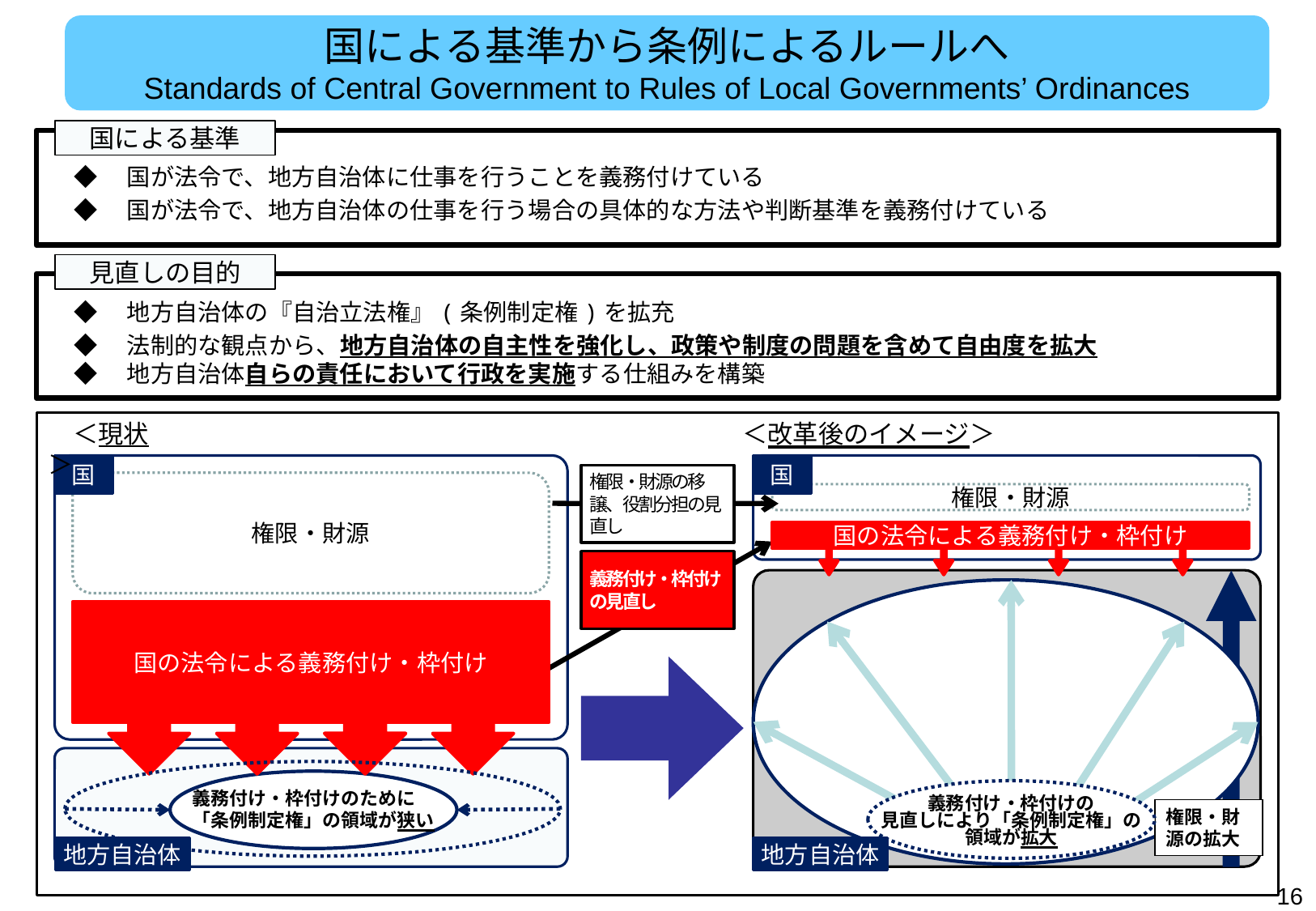

国による基準から条例によるルールへ
Standards of Central Government to Rules of Local Governments’ Ordinances
   国による基準

     ◆　国が法令で、地方自治体に仕事を行うことを義務付けている
     ◆　国が法令で、地方自治体の仕事を行う場合の具体的な方法や判断基準を義務付けている

   見直しの目的
     ◆　地方自治体の『自治立法権』(条例制定権)を拡充
     ◆　法制的な観点から、地方自治体の自主性を強化し、政策や制度の問題を含めて自由度を拡大
     ◆　地方自治体自らの責任において行政を実施する仕組みを構築

　＜現状＞
＜改革後のイメージ＞

国

国
権限・財源の移譲、役割分担の見直し
権限・財源
権限・財源
国の法令による義務付け・枠付け

義務付け・枠付けの見直し

判断・条例制定権

国の法令による義務付け・枠付け

義務付け・枠付けのために
「条例制定権」の領域が狭い

義務付け・枠付けの
見直しにより「条例制定権」の
領域が拡大
権限・財源の拡大
地方自治体
地方自治体
16